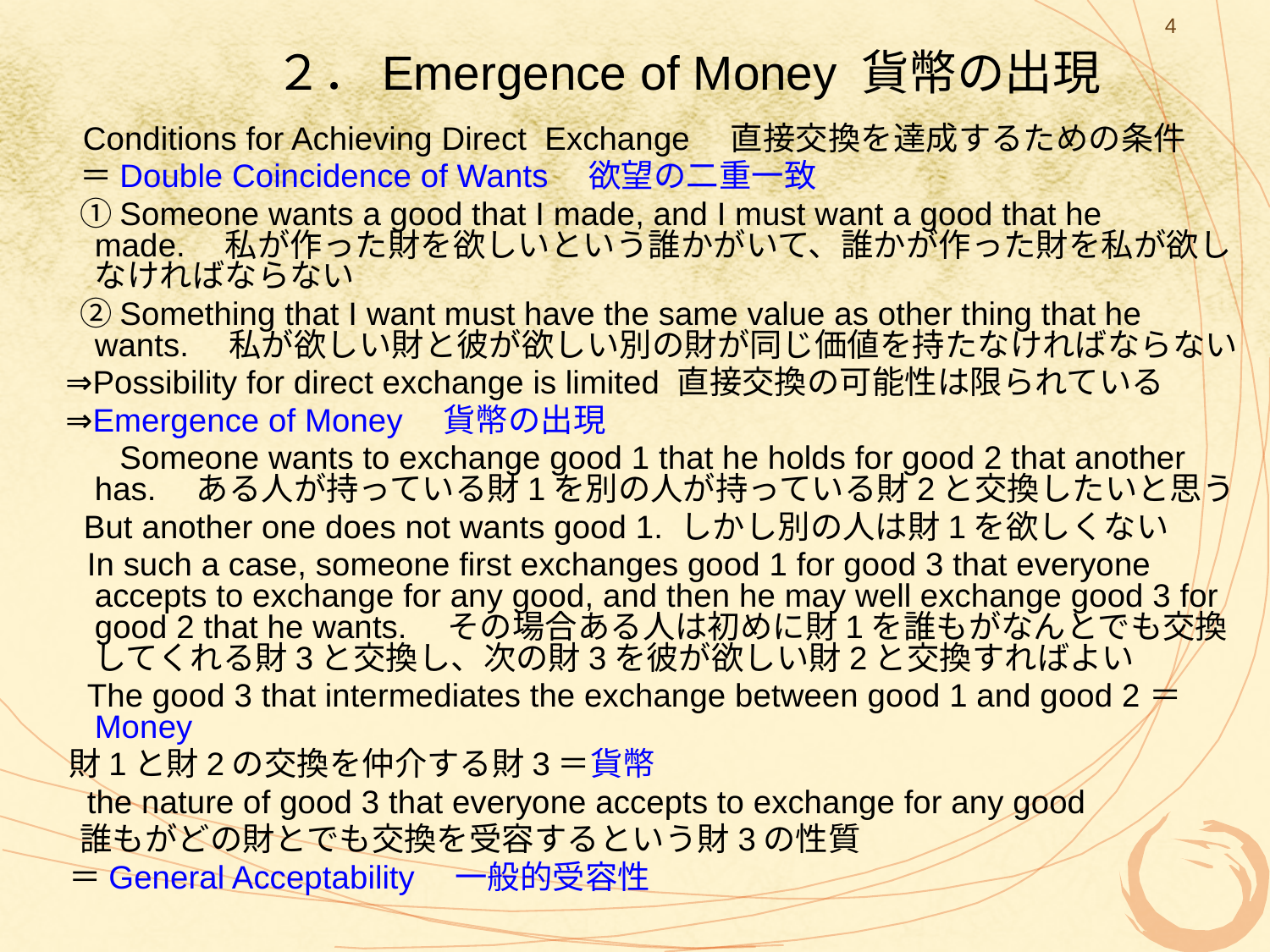

4
# ２．Emergence of Money 貨幣の出現
　Conditions for Achieving Direct  Exchange　直接交換を達成するための条件
　＝Double Coincidence of Wants　欲望の二重一致
　①Someone wants a good that I made, and I must want a good that he made.　私が作った財を欲しいという誰かがいて、誰かが作った財を私が欲しなければならない
　②Something that I want must have the same value as other thing that he wants.　私が欲しい財と彼が欲しい別の財が同じ価値を持たなければならない
  ⇒Possibility for direct exchange is limited 直接交換の可能性は限られている
  ⇒Emergence of Money　貨幣の出現
　　Someone wants to exchange good 1 that he holds for good 2 that another has.　ある人が持っている財1を別の人が持っている財2と交換したいと思う
    But another one does not wants good 1. しかし別の人は財1を欲しくない
　In such a case, someone first exchanges good 1 for good 3 that everyone accepts to exchange for any good, and then he may well exchange good 3 for good 2 that he wants.　その場合ある人は初めに財1を誰もがなんとでも交換してくれる財3と交換し、次の財3を彼が欲しい財2と交換すればよい
　The good 3 that intermediates the exchange between good 1 and good 2＝Money
  財1と財2の交換を仲介する財3＝貨幣
　the nature of good 3 that everyone accepts to exchange for any good
　誰もがどの財とでも交換を受容するという財3の性質
  ＝General Acceptability　一般的受容性